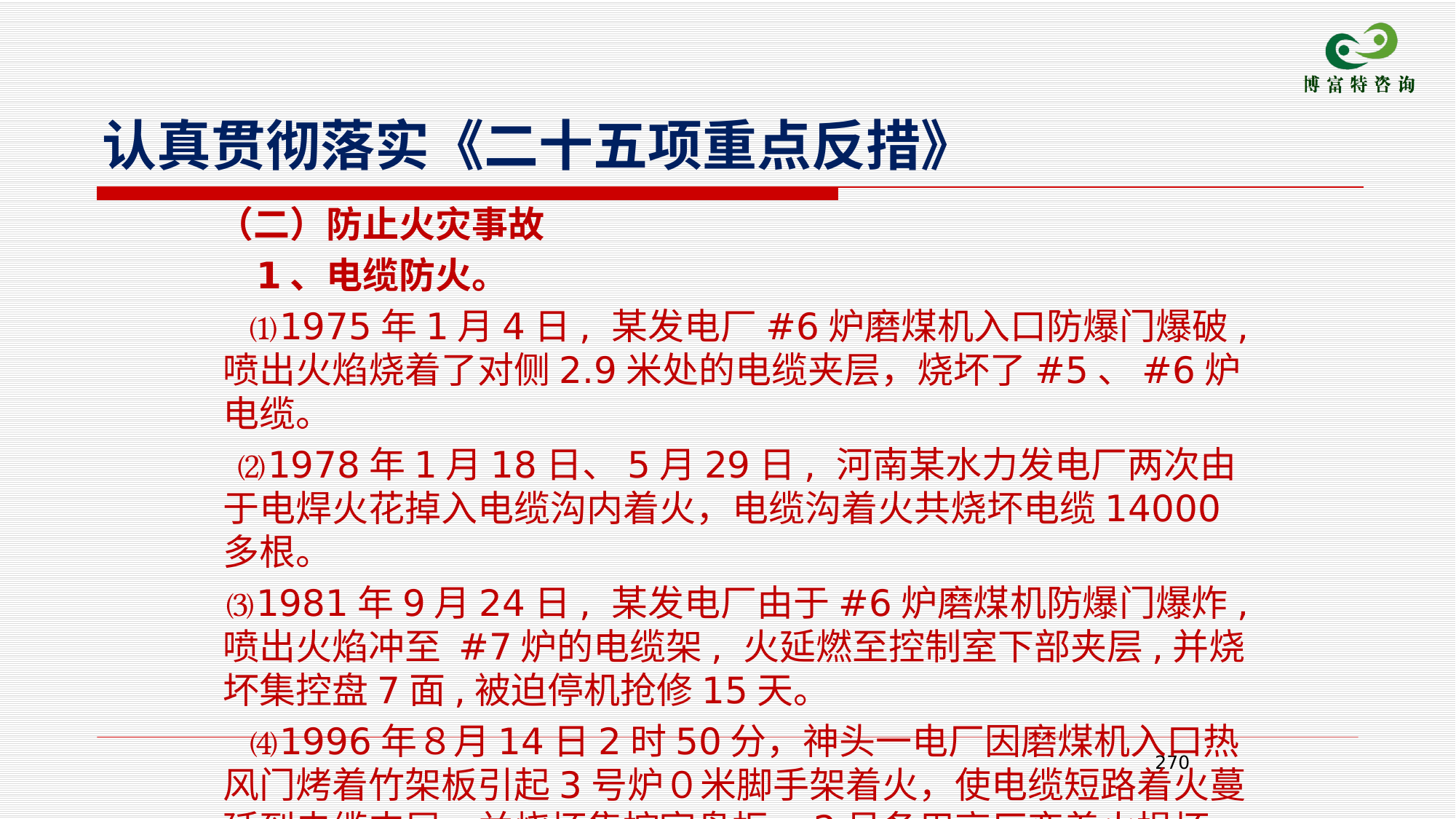

认真贯彻落实《二十五项重点反措》
     （二）防止火灾事故
       1、电缆防火。
       ⑴1975年1月4日, 某发电厂#6炉磨煤机入口防爆门爆破,喷出火焰烧着了对侧2.9米处的电缆夹层，烧坏了#5、#6炉电缆。
      ⑵1978年1月18日、5月29日, 河南某水力发电厂两次由于电焊火花掉入电缆沟内着火，电缆沟着火共烧坏电缆14000多根。
     ⑶1981年9月24日, 某发电厂由于#6炉磨煤机防爆门爆炸,喷出火焰冲至 #7炉的电缆架, 火延燃至控制室下部夹层,并烧坏集控盘7面,被迫停机抢修15天。
       ⑷1996年８月14日2时50分，神头一电厂因磨煤机入口热风门烤着竹架板引起3号炉０米脚手架着火，使电缆短路着火蔓延到电缆夹层，并烧坏集控室盘柜，2号备用高厂变着火损坏。

270